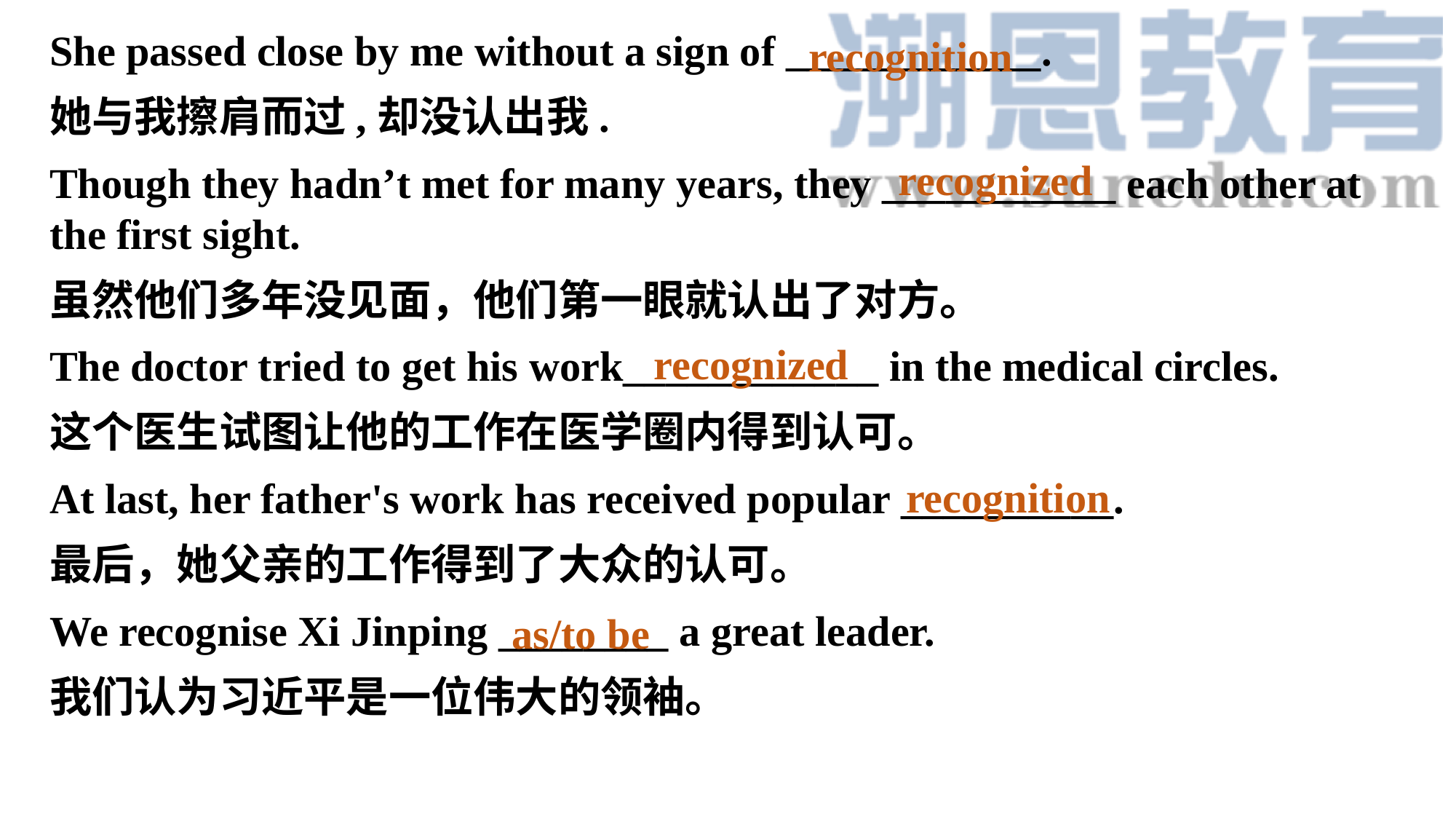

She passed close by me without a sign of ____________.
她与我擦肩而过,却没认出我.
Though they hadn’t met for many years, they ___________ each other at the first sight.
虽然他们多年没见面，他们第一眼就认出了对方。
The doctor tried to get his work____________ in the medical circles.
这个医生试图让他的工作在医学圈内得到认可。
At last, her father's work has received popular __________.
最后，她父亲的工作得到了大众的认可。
We recognise Xi Jinping ________ a great leader.
我们认为习近平是一位伟大的领袖。

recognition
recognized
recognized
recognition
as/to be